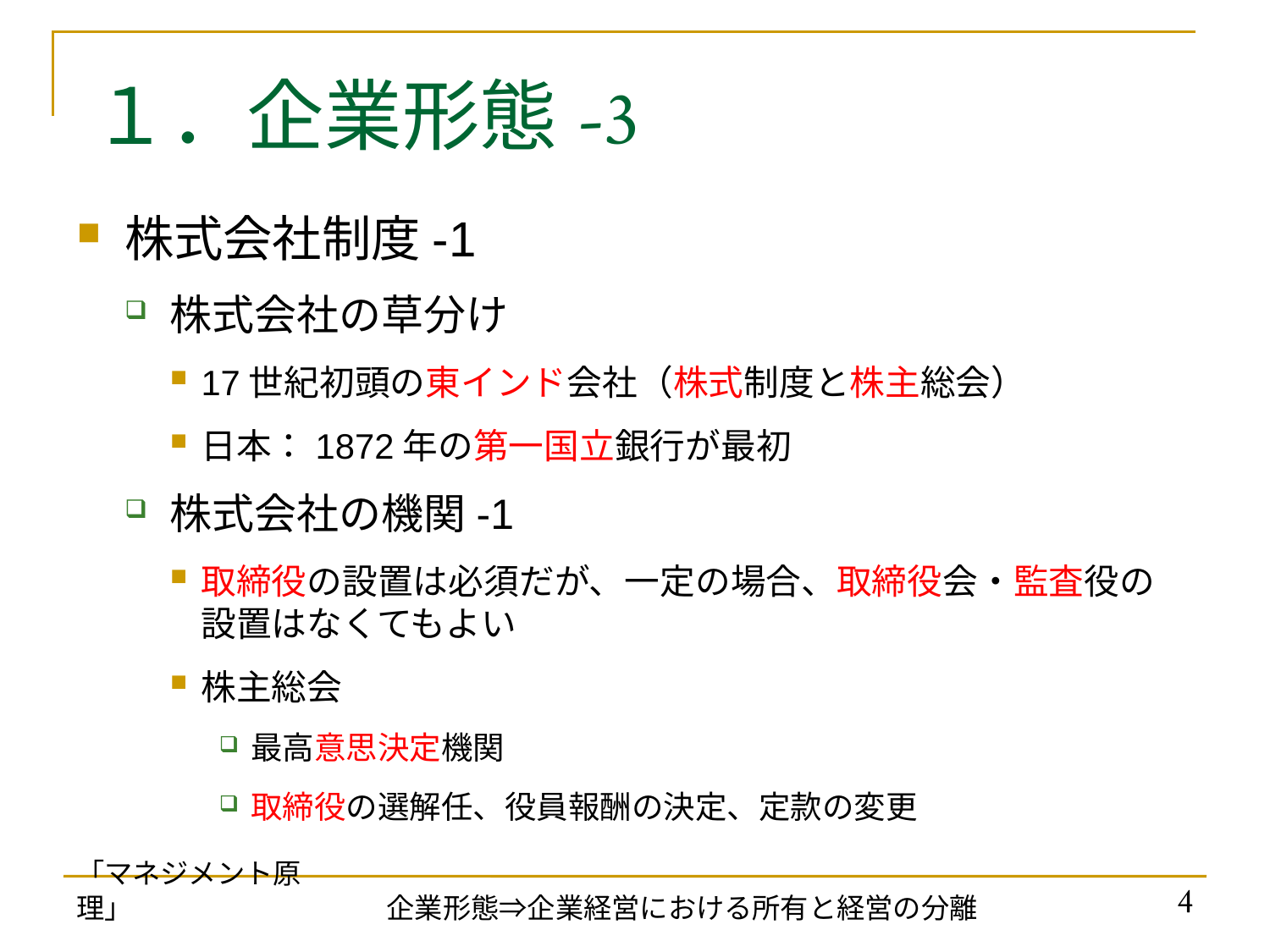

# １．企業形態-3
株式会社制度-1
株式会社の草分け
17世紀初頭の東インド会社（株式制度と株主総会）
日本：1872年の第一国立銀行が最初
株式会社の機関-1
取締役の設置は必須だが、一定の場合、取締役会・監査役の
設置はなくてもよい
株主総会
最高意思決定機関
取締役の選解任、役員報酬の決定、定款の変更
「マネジメント原理」
4
企業形態⇒企業経営における所有と経営の分離